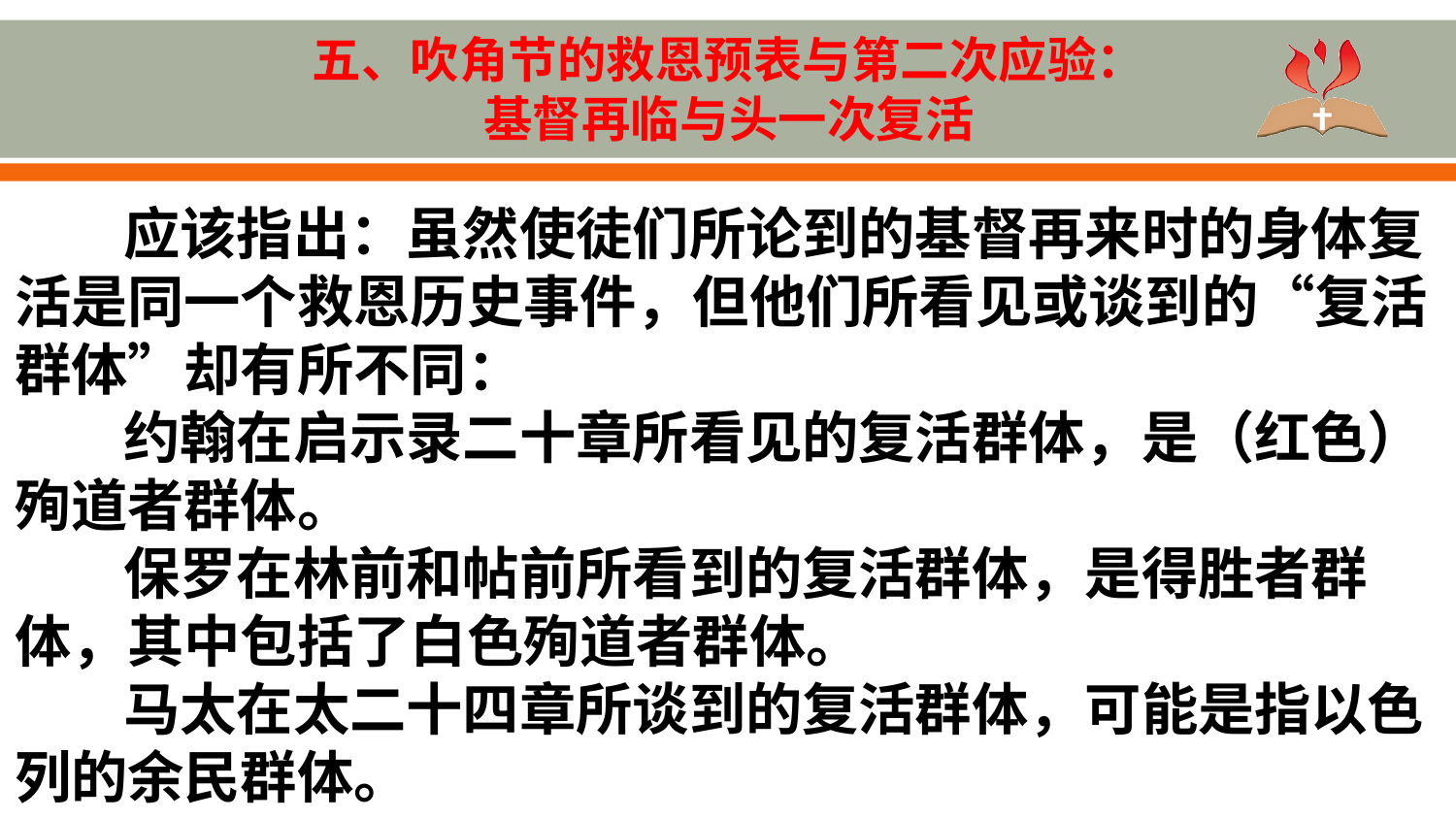

# 五、吹角节的救恩预表与第二次应验： 基督再临与头一次复活
应该指出：虽然使徒们所论到的基督再来时的身体复活是同一个救恩历史事件，但他们所看见或谈到的“复活群体”却有所不同：
约翰在启示录二十章所看见的复活群体，是（红色）殉道者群体。
保罗在林前和帖前所看到的复活群体，是得胜者群体，其中包括了白色殉道者群体。
马太在太二十四章所谈到的复活群体，可能是指以色列的余民群体。